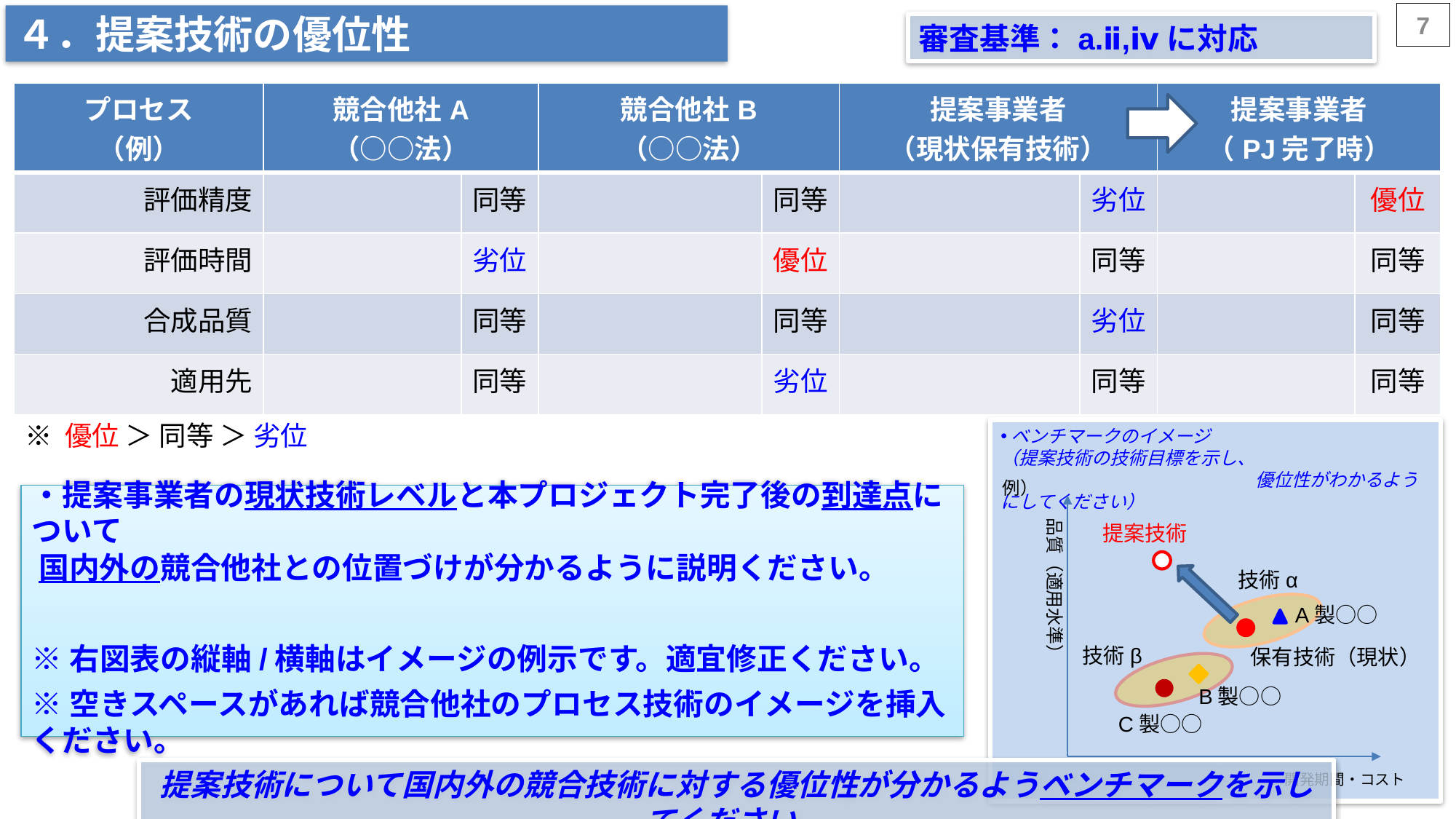

7
４．提案技術の優位性
審査基準：a.ⅱ,ⅳに対応
| プロセス （例） | 競合他社A （○○法） |  | 競合他社B （○○法） |  | 提案事業者 （現状保有技術） |  | 提案事業者 （PJ完了時） |  |
| --- | --- | --- | --- | --- | --- | --- | --- | --- |
| 評価精度 |  | 同等 |  | 同等 |  | 劣位 |  | 優位 |
| 評価時間 |  | 劣位 |  | 優位 |  | 同等 |  | 同等 |
| 合成品質 |  | 同等 |  | 同等 |  | 劣位 |  | 同等 |
| 適用先 |  | 同等 |  | 劣位 |  | 同等 |  | 同等 |

※ 優位 ＞ 同等 ＞ 劣位
ベンチマークのイメージ
（提案技術の技術目標を示し、
　　　　　　　　　　　　　　優位性がわかるようにしてください）
例）
・提案事業者の現状技術レベルと本プロジェクト完了後の到達点について
 国内外の競合他社との位置づけが分かるように説明ください。

※右図表の縦軸/横軸はイメージの例示です。適宜修正ください。
※空きスペースがあれば競合他社のプロセス技術のイメージを挿入ください。
品質（適用水準）
提案技術

技術α

A製○○

技術β
保有技術（現状）

B製○○

C製○○
提案技術について国内外の競合技術に対する優位性が分かるようベンチマークを示してください。
開発期間・コスト